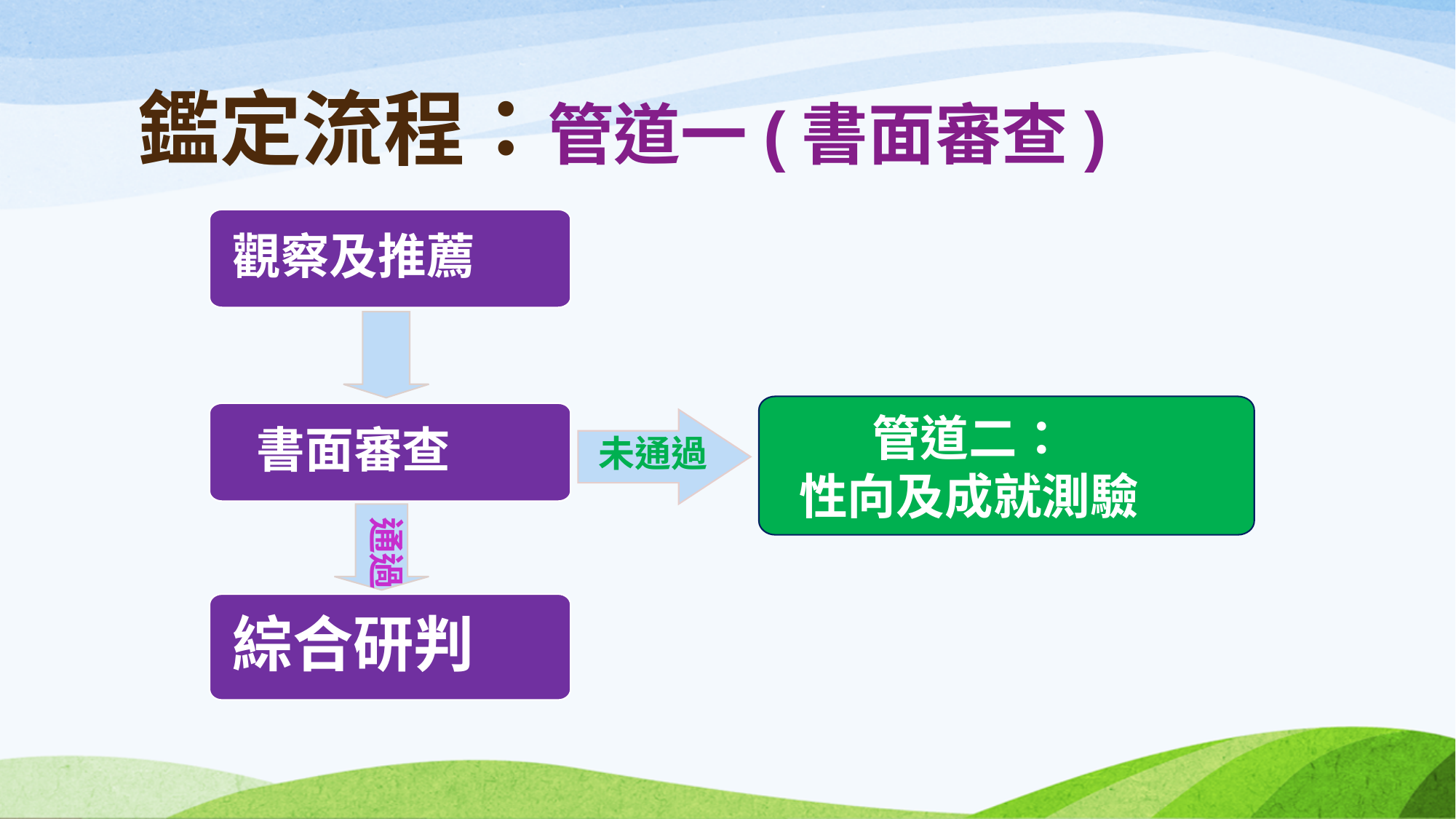

鑑定流程：管道一(書面審查)
觀察及推薦

管道二：
性向及成就測驗
書面審查

綜合研判
未通過
通過